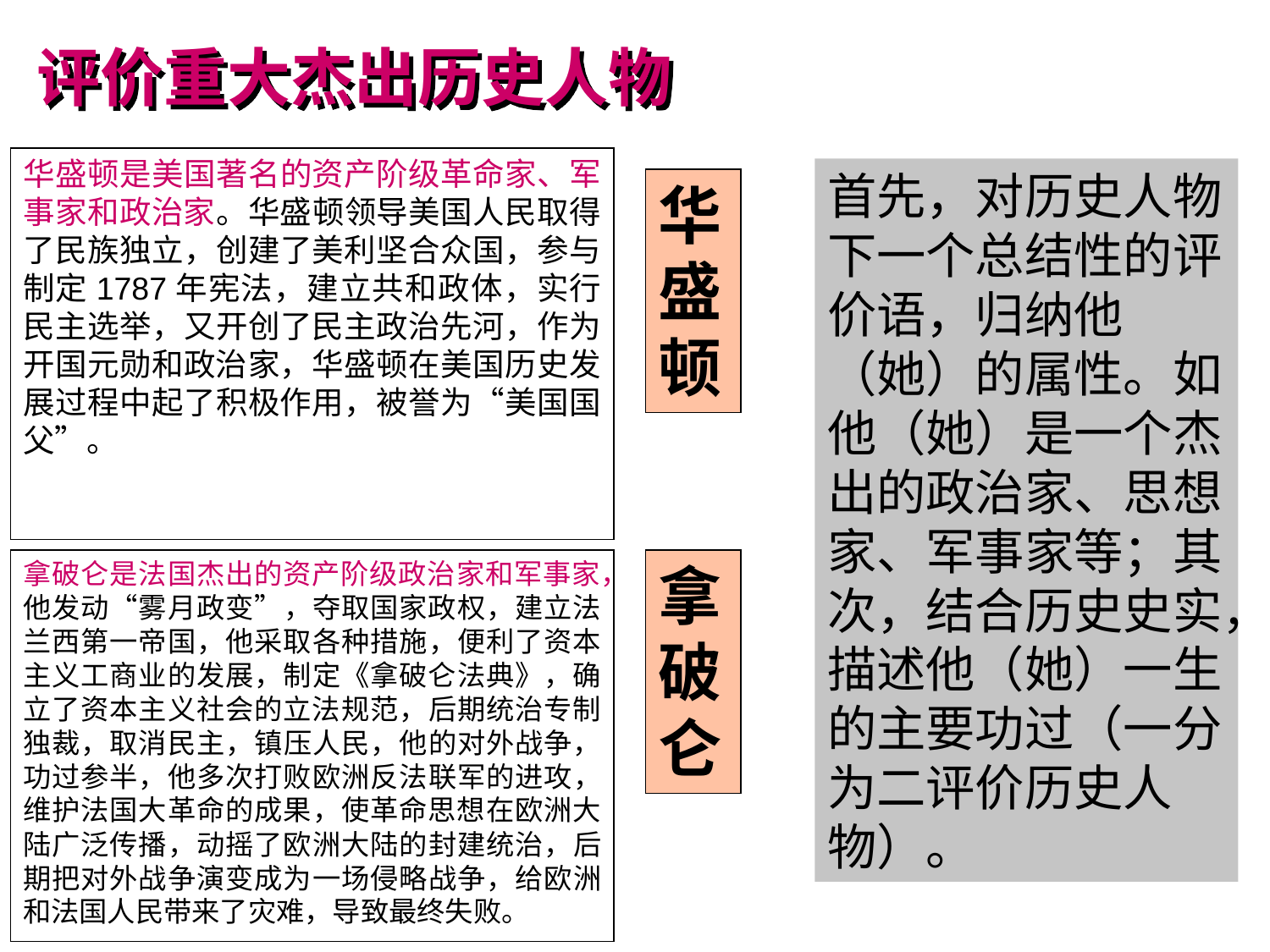

评价重大杰出历史人物
华盛顿是美国著名的资产阶级革命家、军事家和政治家。华盛顿领导美国人民取得了民族独立，创建了美利坚合众国，参与制定1787年宪法，建立共和政体，实行民主选举，又开创了民主政治先河，作为开国元勋和政治家，华盛顿在美国历史发展过程中起了积极作用，被誉为“美国国父”。
首先，对历史人物下一个总结性的评价语，归纳他（她）的属性。如他（她）是一个杰出的政治家、思想家、军事家等；其次，结合历史史实，描述他（她）一生的主要功过（一分为二评价历史人物）。
华盛顿
拿破仑是法国杰出的资产阶级政治家和军事家，他发动“雾月政变”，夺取国家政权，建立法兰西第一帝国，他采取各种措施，便利了资本主义工商业的发展，制定《拿破仑法典》，确立了资本主义社会的立法规范，后期统治专制独裁，取消民主，镇压人民，他的对外战争，功过参半，他多次打败欧洲反法联军的进攻，维护法国大革命的成果，使革命思想在欧洲大陆广泛传播，动摇了欧洲大陆的封建统治，后期把对外战争演变成为一场侵略战争，给欧洲和法国人民带来了灾难，导致最终失败。
拿破仑